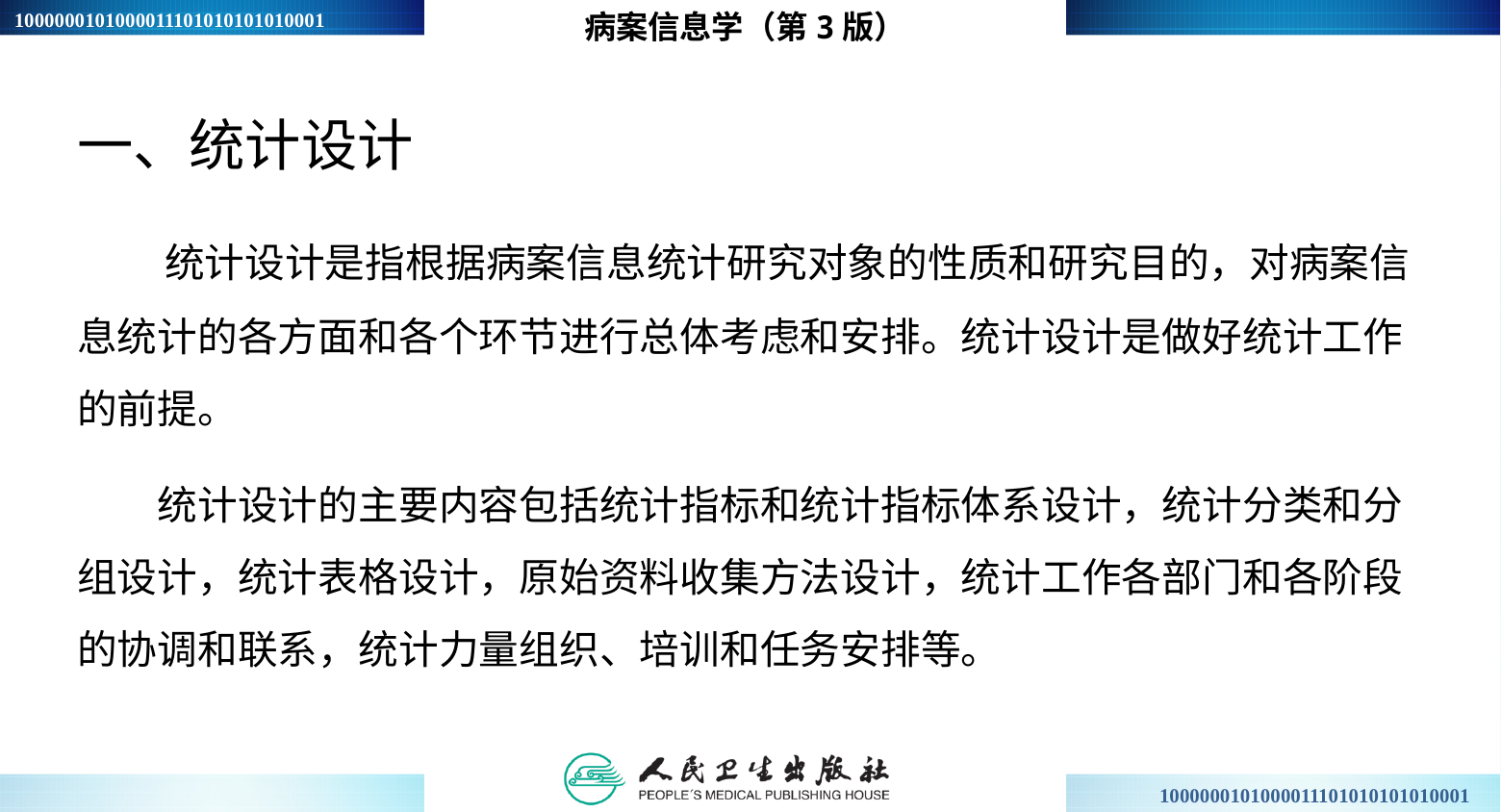

病案信息学（第3版）
一、统计设计
       统计设计是指根据病案信息统计研究对象的性质和研究目的，对病案信息统计的各方面和各个环节进行总体考虑和安排。统计设计是做好统计工作的前提。
　　统计设计的主要内容包括统计指标和统计指标体系设计，统计分类和分组设计，统计表格设计，原始资料收集方法设计，统计工作各部门和各阶段的协调和联系，统计力量组织、培训和任务安排等。